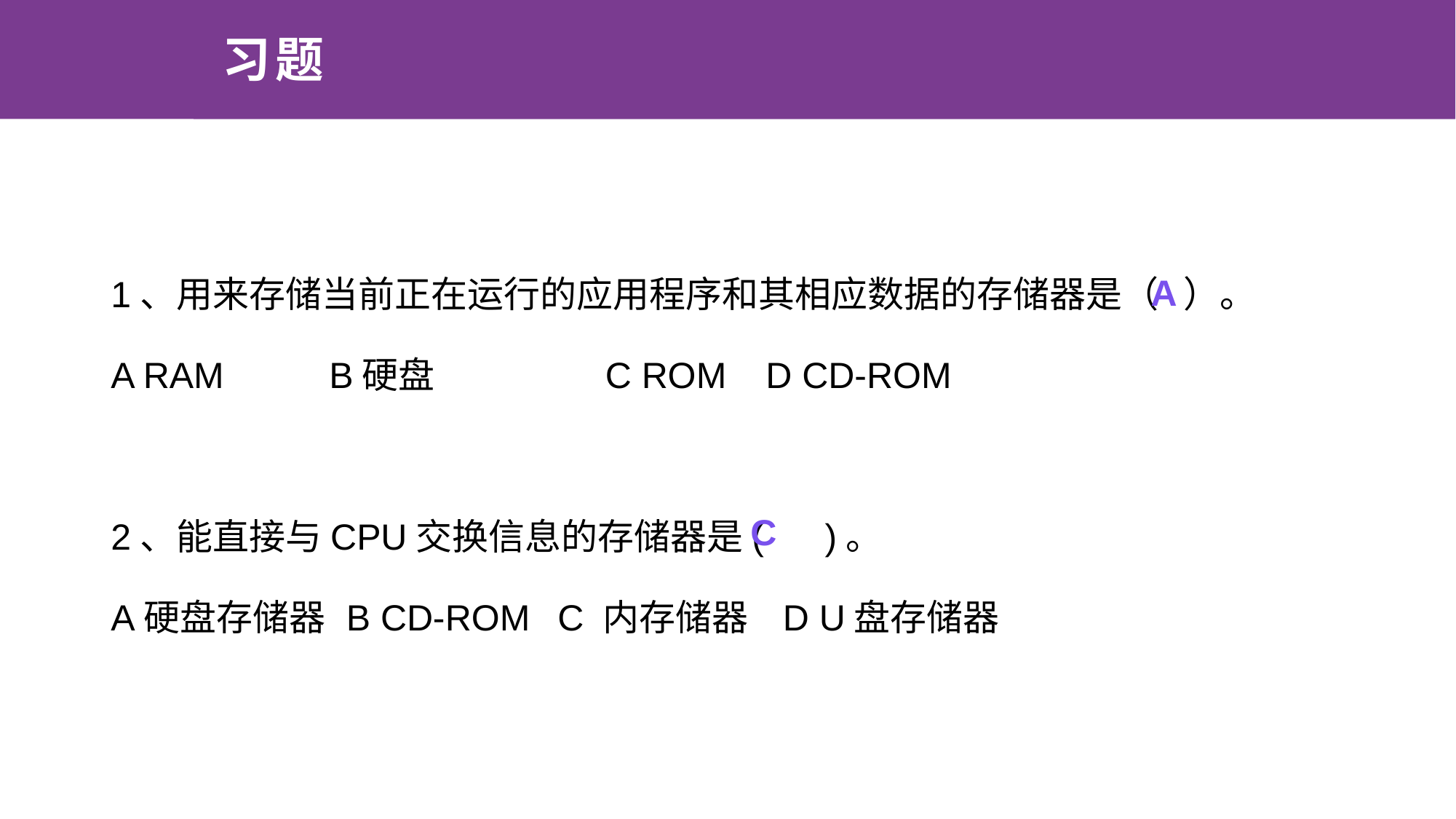

# 习题
1、用来存储当前正在运行的应用程序和其相应数据的存储器是（   ）。
A RAM  	B硬盘   	      C ROM 	D CD-ROM

2、能直接与CPU交换信息的存储器是(      )。
A硬盘存储器	 B CD-ROM	 C 内存储器	 D U盘存储器

A
C